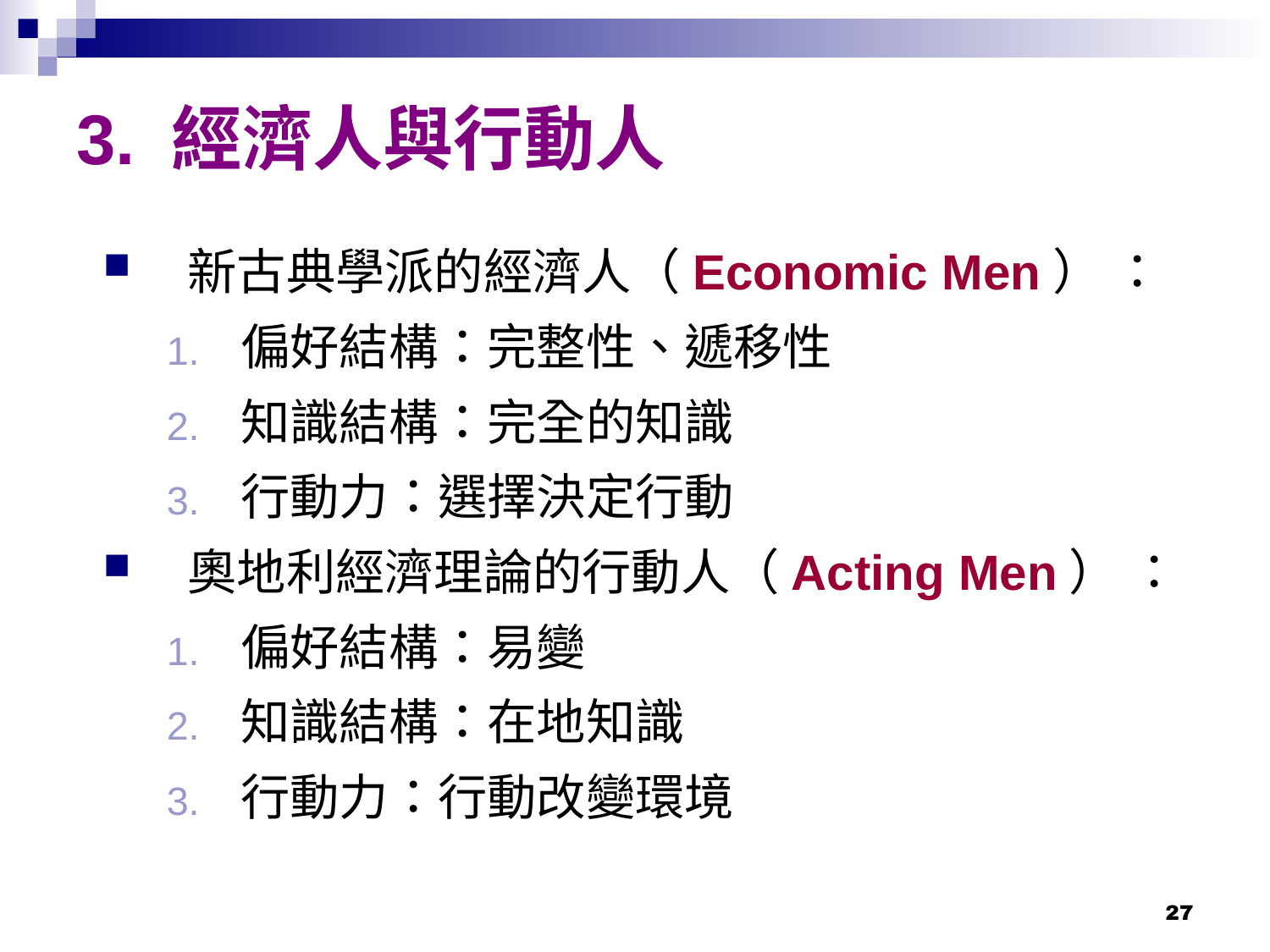

# 3. 經濟人與行動人
新古典學派的經濟人（Economic Men） ：
偏好結構：完整性、遞移性
知識結構：完全的知識
行動力：選擇決定行動
奧地利經濟理論的行動人（Acting Men） ：
偏好結構：易變
知識結構：在地知識
行動力：行動改變環境
27